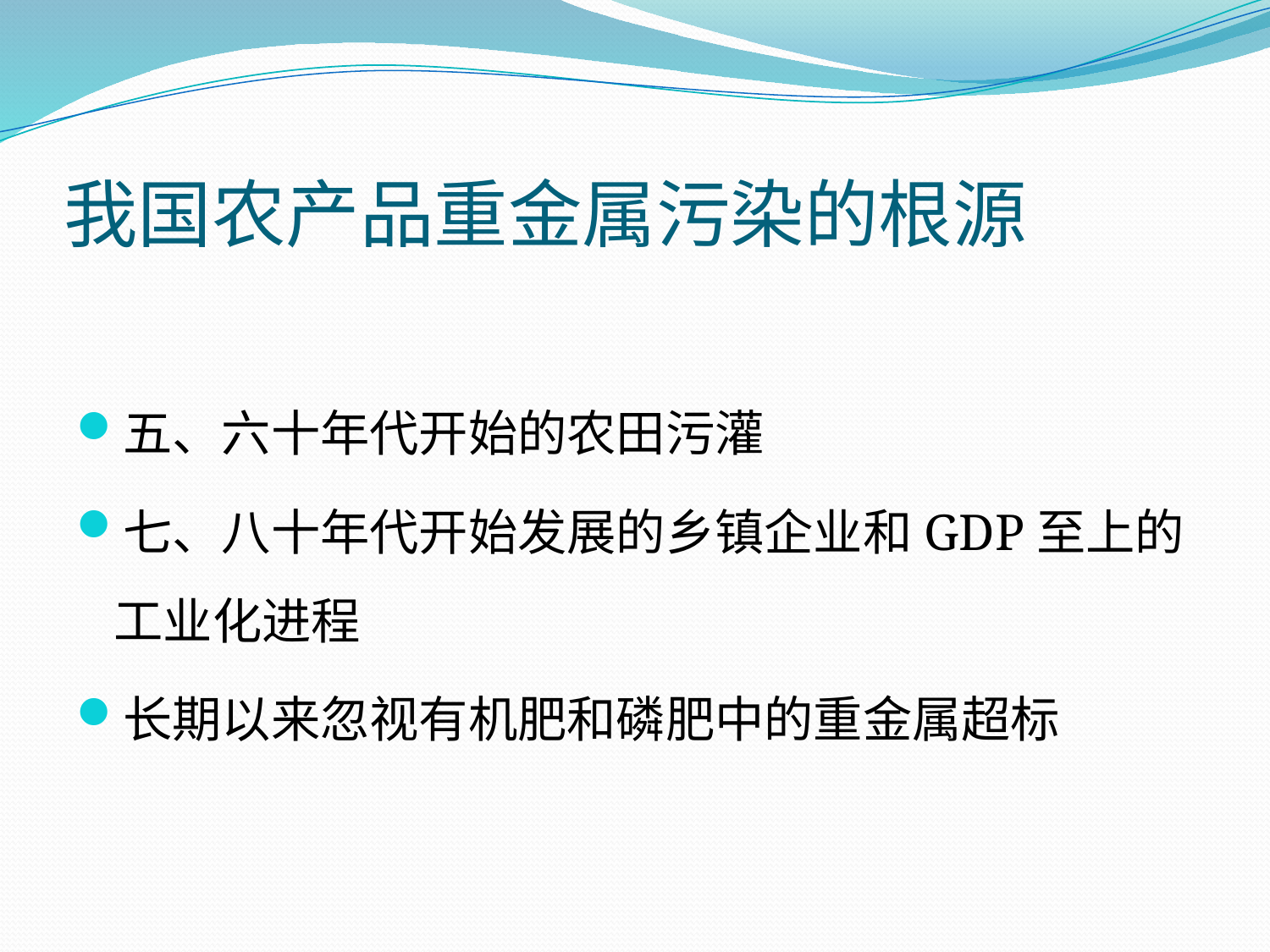

# 我国农产品重金属污染的根源
五、六十年代开始的农田污灌
七、八十年代开始发展的乡镇企业和GDP至上的工业化进程
长期以来忽视有机肥和磷肥中的重金属超标